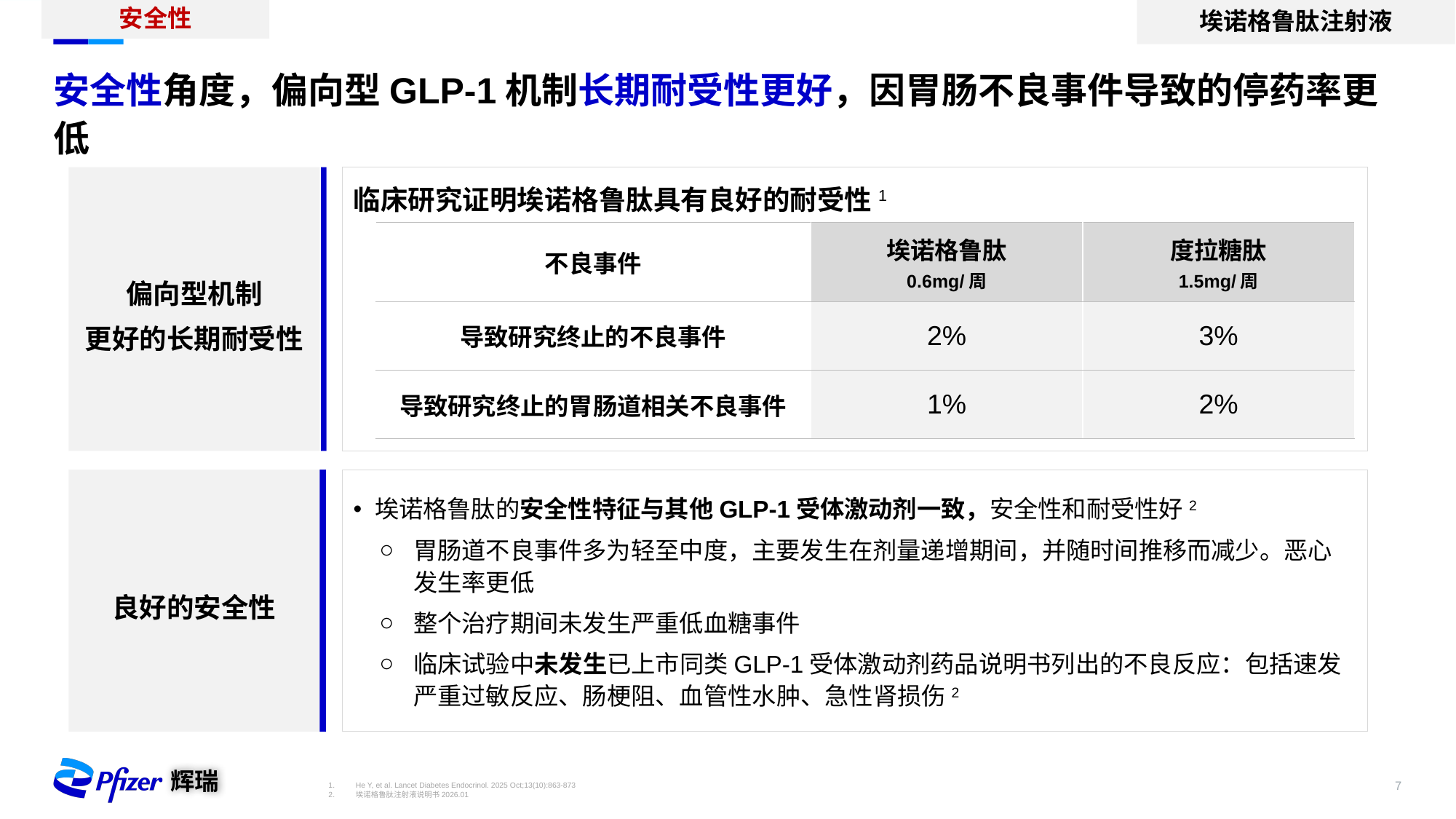

埃诺格鲁肽注射液
安全性
# 安全性角度，偏向型GLP-1机制长期耐受性更好，因胃肠不良事件导致的停药率更低
偏向型机制
更好的长期耐受性

临床研究证明埃诺格鲁肽具有良好的耐受性1

| 不良事件 | 埃诺格鲁肽 0.6mg/周 | 度拉糖肽 1.5mg/周 |
| --- | --- | --- |
| 导致研究终止的不良事件 | 2% | 3% |
| 导致研究终止的胃肠道相关不良事件 | 1% | 2% |
良好的安全性

埃诺格鲁肽的安全性特征与其他GLP-1受体激动剂一致，安全性和耐受性好2
胃肠道不良事件多为轻至中度，主要发生在剂量递增期间，并随时间推移而减少。恶心发生率更低
整个治疗期间未发生严重低血糖事件
临床试验中未发生已上市同类GLP-1受体激动剂药品说明书列出的不良反应：包括速发严重过敏反应、肠梗阻、血管性水肿、急性肾损伤2
He Y, et al. Lancet Diabetes Endocrinol. 2025 Oct;13(10):863-873
埃诺格鲁肽注射液说明书2026.01